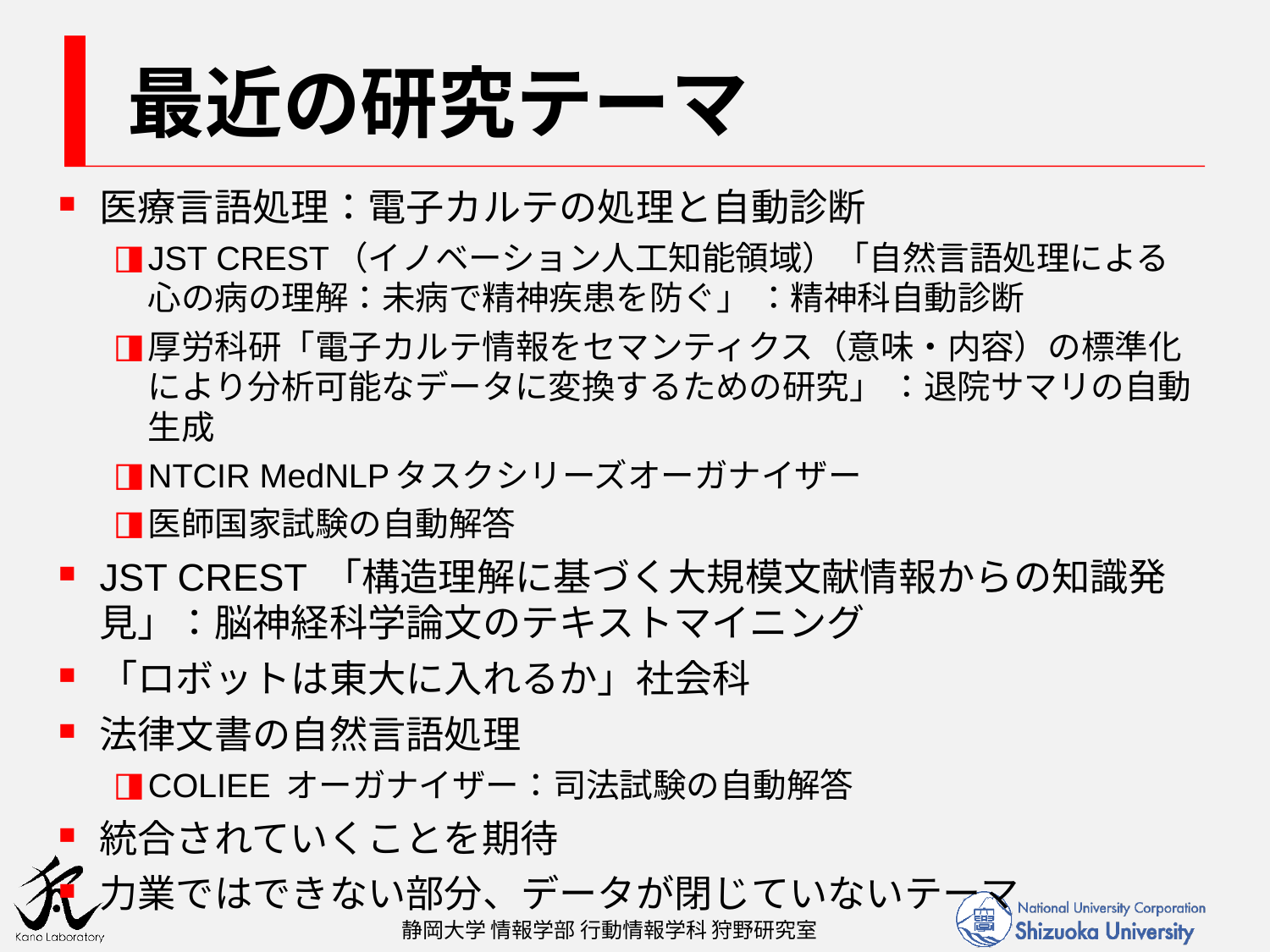

# 最近の研究テーマ
医療言語処理：電子カルテの処理と自動診断
JST CREST（イノベーション人工知能領域）「自然言語処理による心の病の理解：未病で精神疾患を防ぐ」 ：精神科自動診断
厚労科研「電子カルテ情報をセマンティクス（意味・内容）の標準化により分析可能なデータに変換するための研究」 ：退院サマリの自動生成
NTCIR MedNLPタスクシリーズオーガナイザー
医師国家試験の自動解答
JST CREST 「構造理解に基づく大規模文献情報からの知識発見」：脳神経科学論文のテキストマイニング
「ロボットは東大に入れるか」社会科
法律文書の自然言語処理
COLIEE オーガナイザー：司法試験の自動解答
統合されていくことを期待
力業ではできない部分、データが閉じていないテーマ